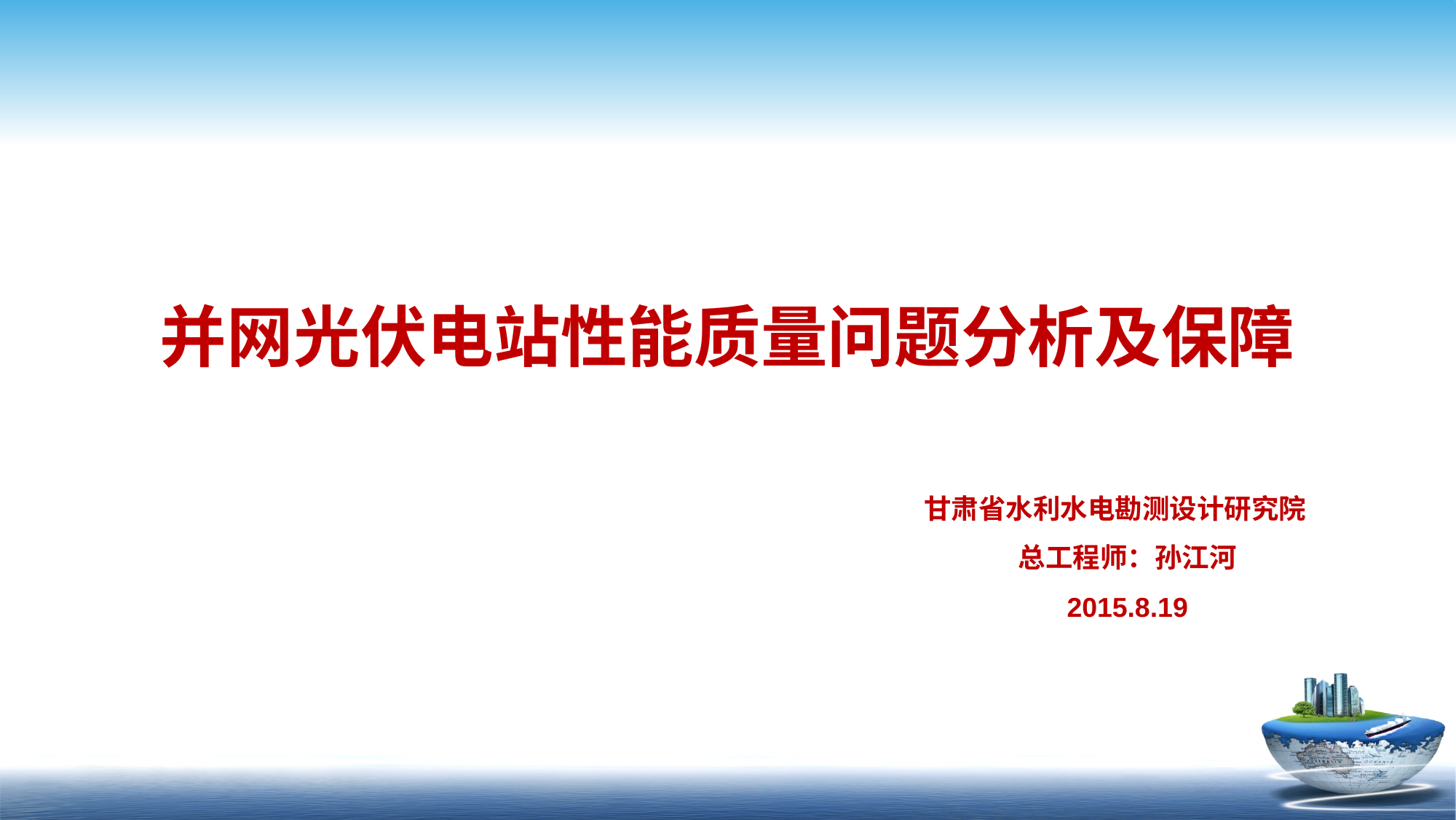

并网光伏电站性能质量问题分析及保障
甘肃省水利水电勘测设计研究院
总工程师：孙江河
2015.8.19